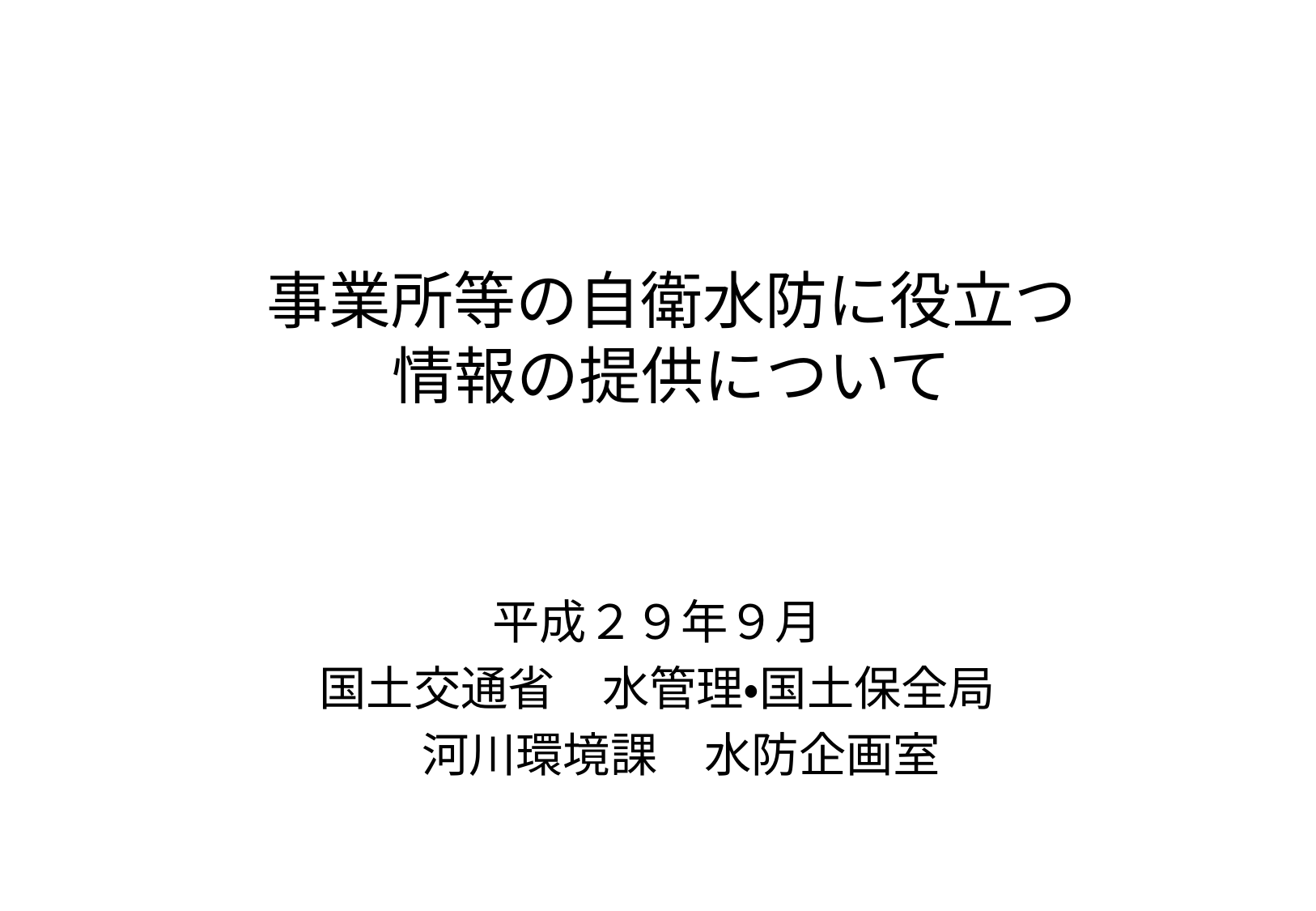

# 事業所等の自衛水防に役立つ 情報の提供について
平成２９年９月
国土交通省　水管理・国土保全局
　河川環境課　水防企画室